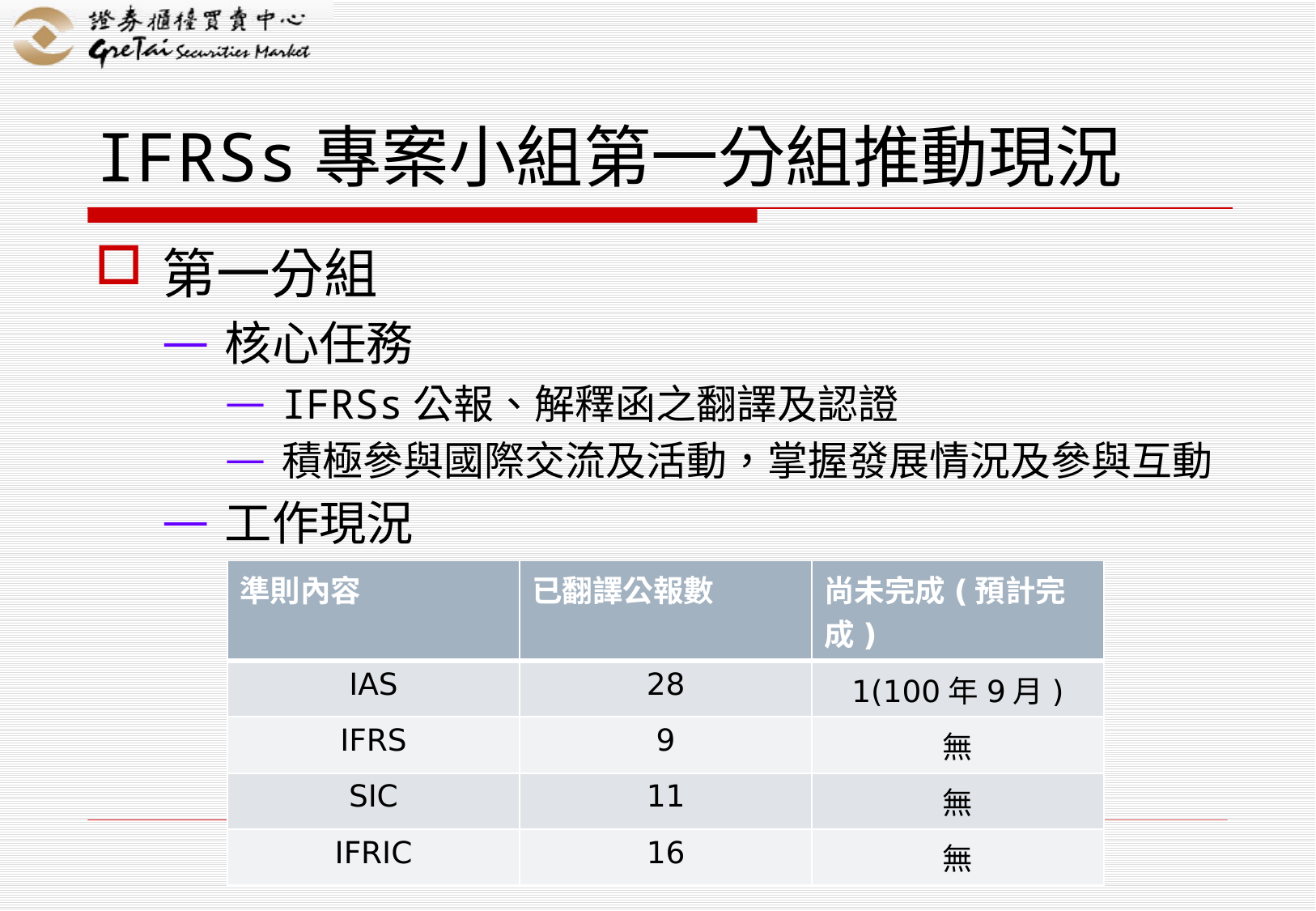

# IFRSs專案小組第一分組推動現況
第一分組
核心任務
IFRSs公報、解釋函之翻譯及認證
積極參與國際交流及活動，掌握發展情況及參與互動
工作現況
| 準則內容 | 已翻譯公報數 | 尚未完成(預計完成) |
| --- | --- | --- |
| IAS | 28 | 1(100年9月) |
| IFRS | 9 | 無 |
| SIC | 11 | 無 |
| IFRIC | 16 | 無 |